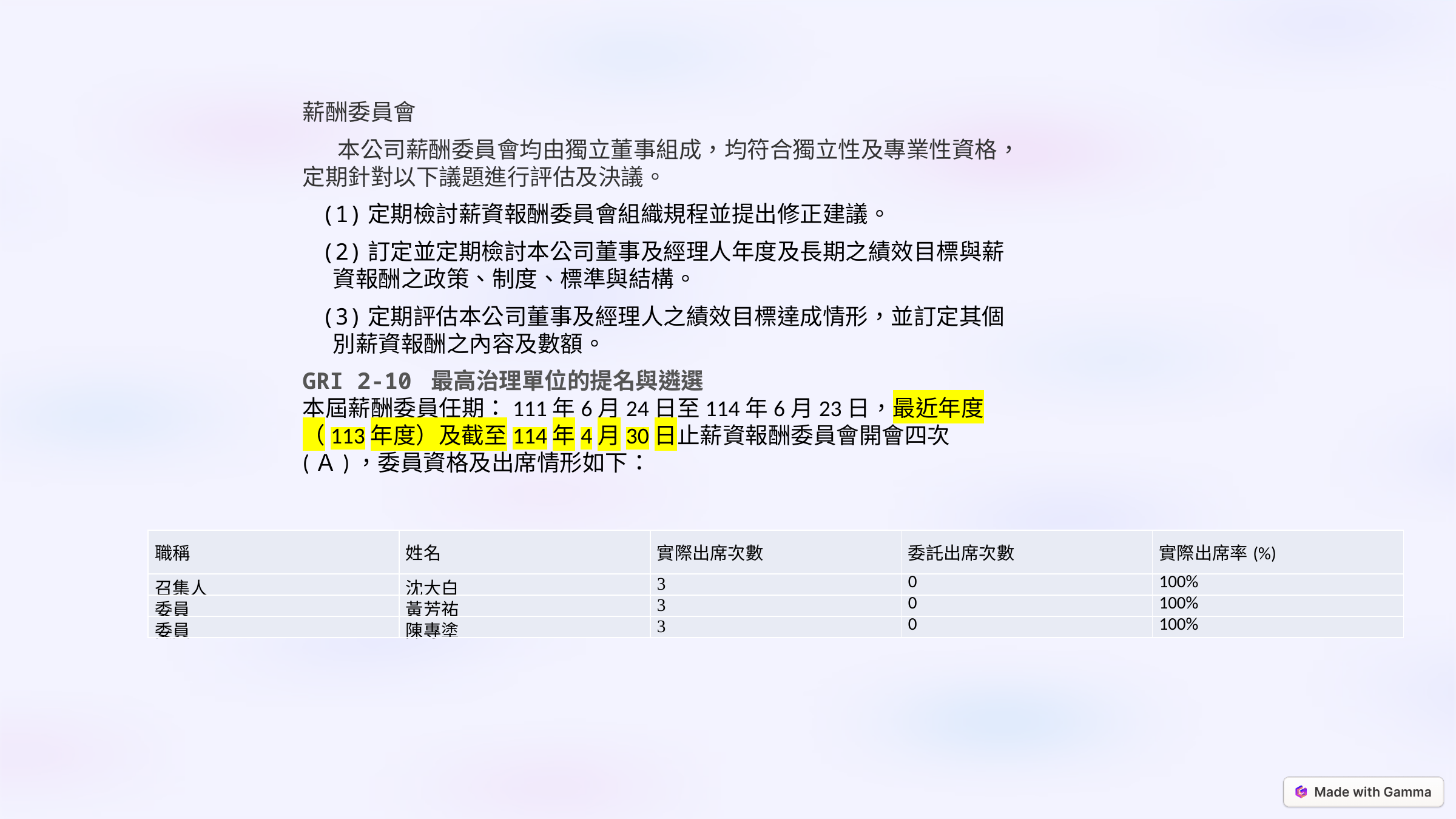

薪酬委員會
本公司薪酬委員會均由獨立董事組成，均符合獨立性及專業性資格，定期針對以下議題進行評估及決議。
(1)定期檢討薪資報酬委員會組織規程並提出修正建議。
(2)訂定並定期檢討本公司董事及經理人年度及長期之績效目標與薪資報酬之政策、制度、標準與結構。
(3)定期評估本公司董事及經理人之績效目標達成情形，並訂定其個別薪資報酬之內容及數額。
GRI 2-10 最高治理單位的提名與遴選
本屆薪酬委員任期：111年6月24日至114年6月23日，最近年度（113年度）及截至114年4月30日止薪資報酬委員會開會四次(Ａ)，委員資格及出席情形如下：
| 職稱 | 姓名 | 實際出席次數 | 委託出席次數 | 實際出席率(%) |
| --- | --- | --- | --- | --- |
| 召集人 | 沈大白 | 3 | 0 | 100% |
| 委員 | 黃芳祐 | 3 | 0 | 100% |
| 委員 | 陳專塗 | 3 | 0 | 100% |